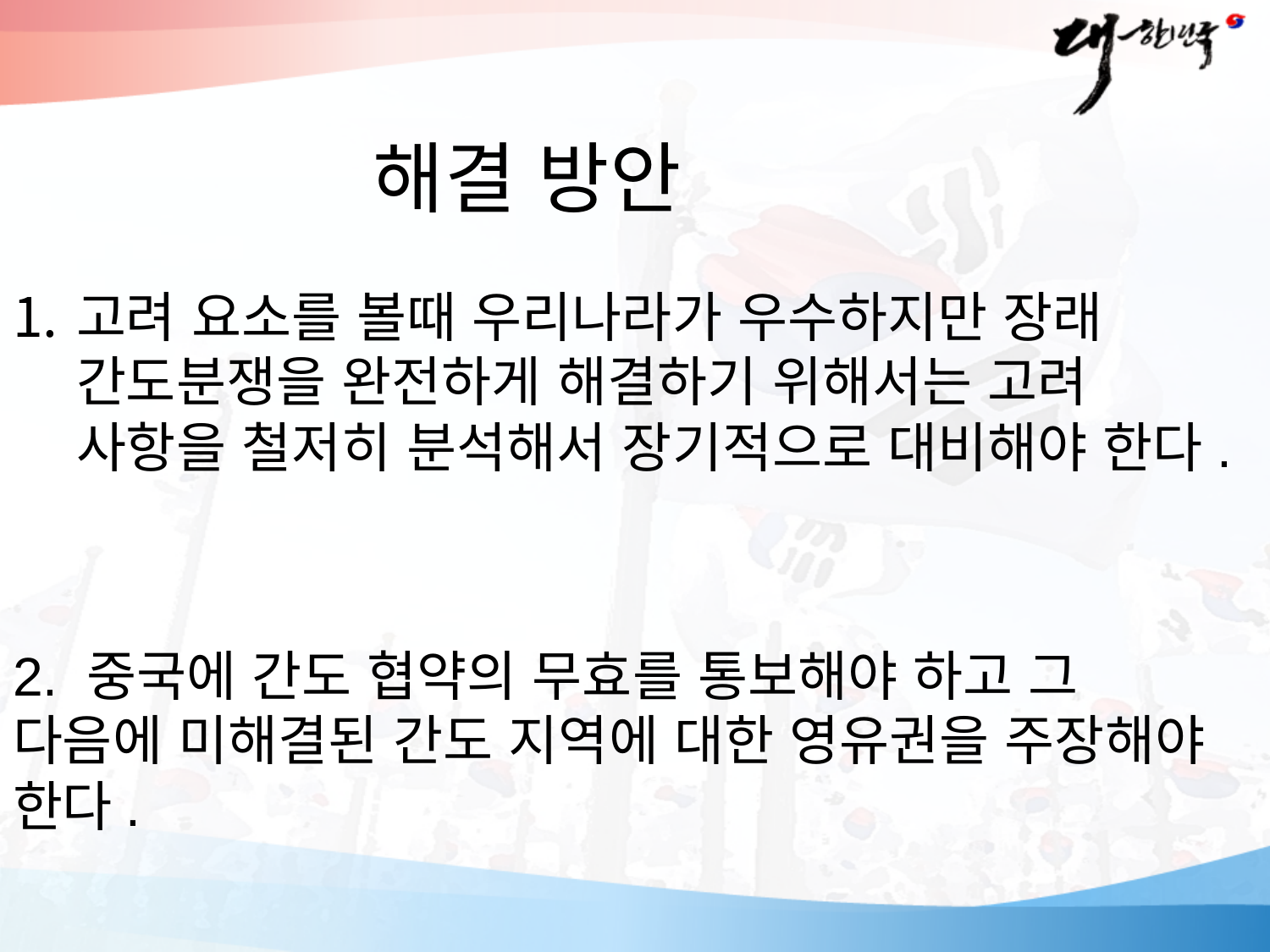

# 해결 방안
고려 요소를 볼때 우리나라가 우수하지만 장래 간도분쟁을 완전하게 해결하기 위해서는 고려 사항을 철저히 분석해서 장기적으로 대비해야 한다.

2. 중국에 간도 협약의 무효를 통보해야 하고 그 다음에 미해결된 간도 지역에 대한 영유권을 주장해야 한다.